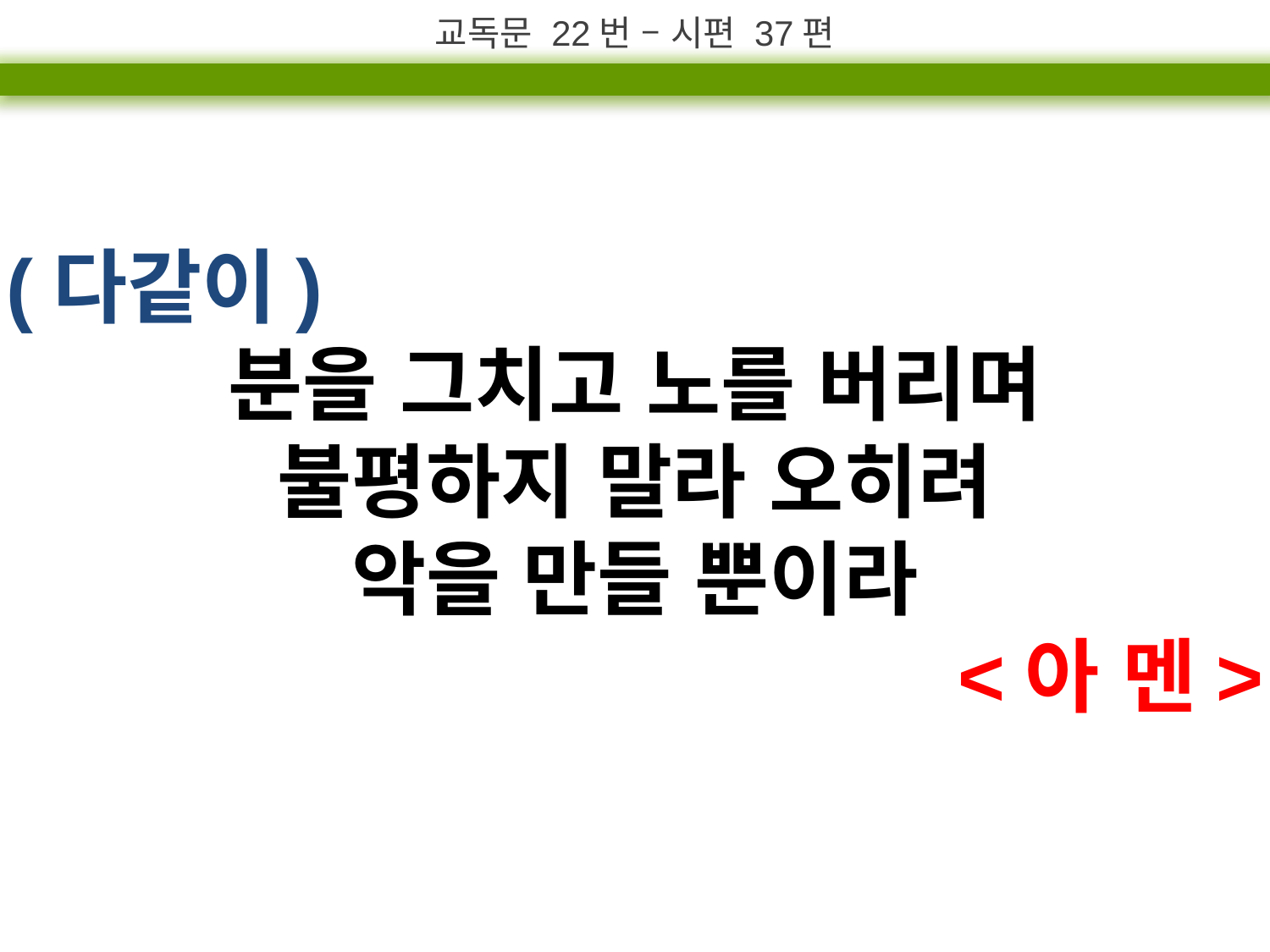

교독문 22번 – 시편 37편

(다같이)
분을 그치고 노를 버리며
불평하지 말라 오히려
악을 만들 뿐이라
<아 멘>